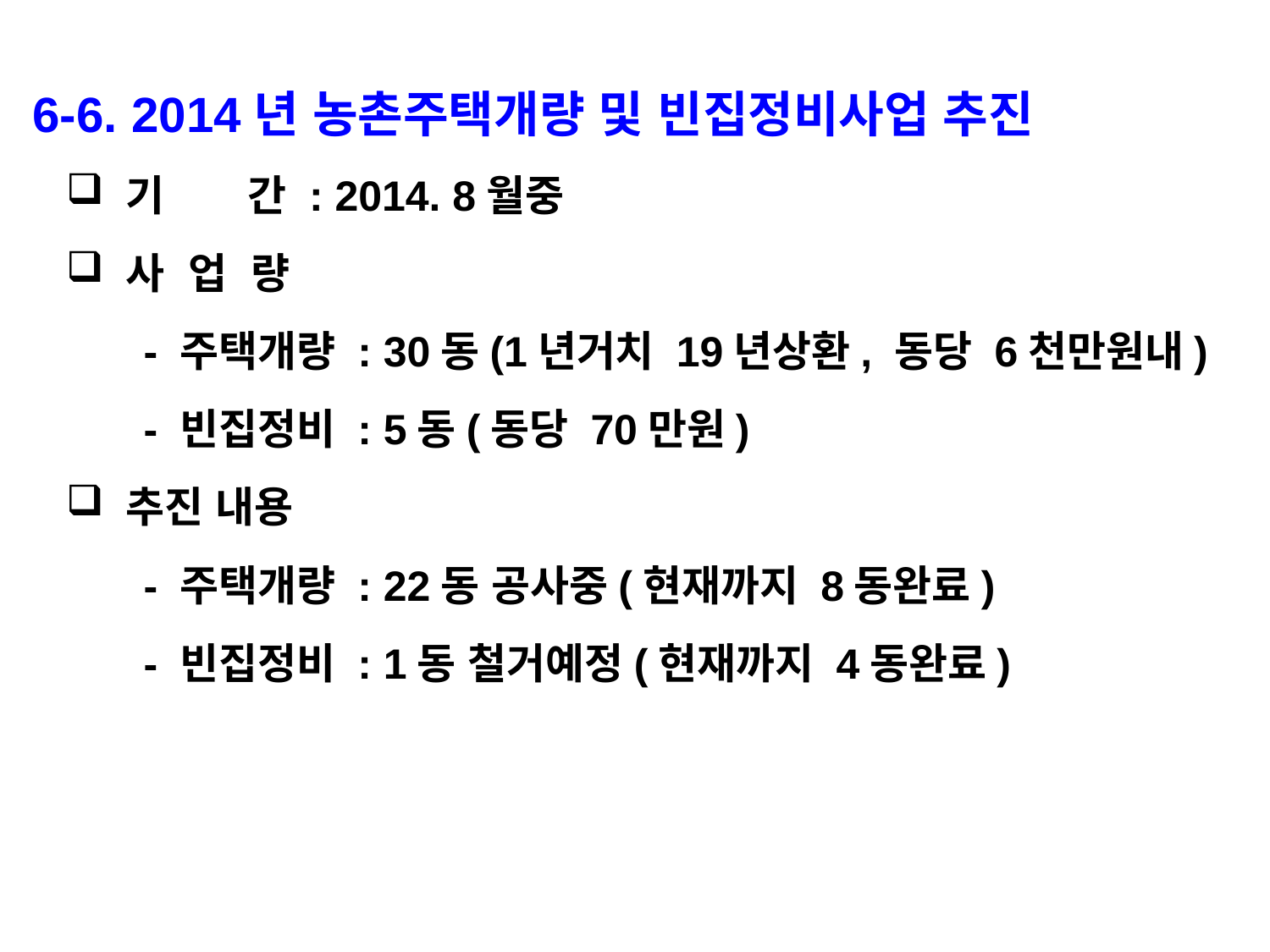

6-6. 2014년 농촌주택개량 및 빈집정비사업 추진
 기       간 : 2014. 8월중
 사  업  량
    - 주택개량 : 30동(1년거치 19년상환, 동당 6천만원내)
    - 빈집정비 : 5동(동당 70만원)
 추진 내용
    - 주택개량 : 22동 공사중(현재까지 8동완료)
    - 빈집정비 : 1동 철거예정(현재까지 4동완료)